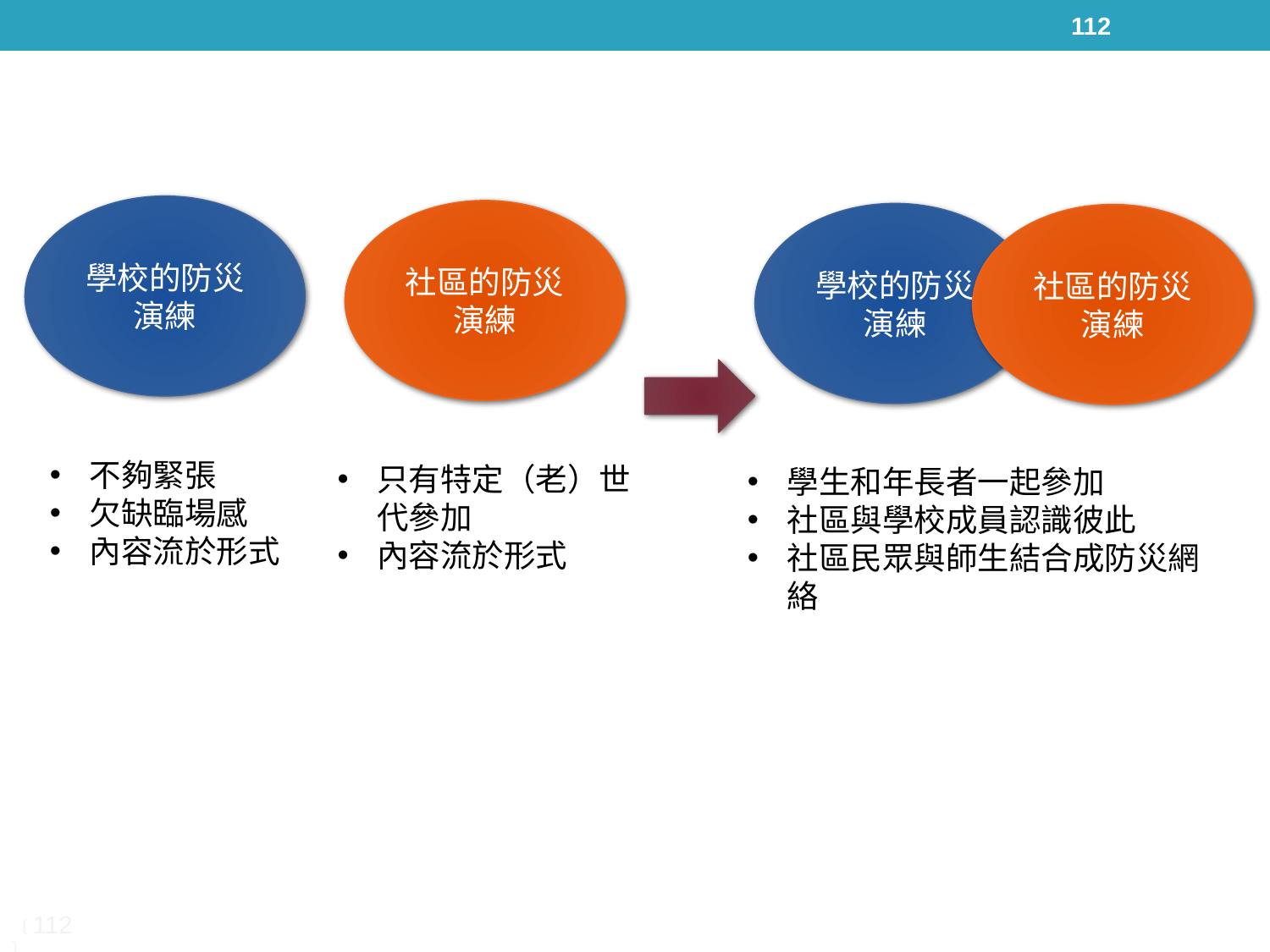

112
學校的防災演練
社區的防災演練
學校的防災演練
社區的防災演練

不夠緊張
欠缺臨場感
內容流於形式
只有特定（老）世代參加
內容流於形式
學生和年長者一起參加
社區與學校成員認識彼此
社區民眾與師生結合成防災網絡